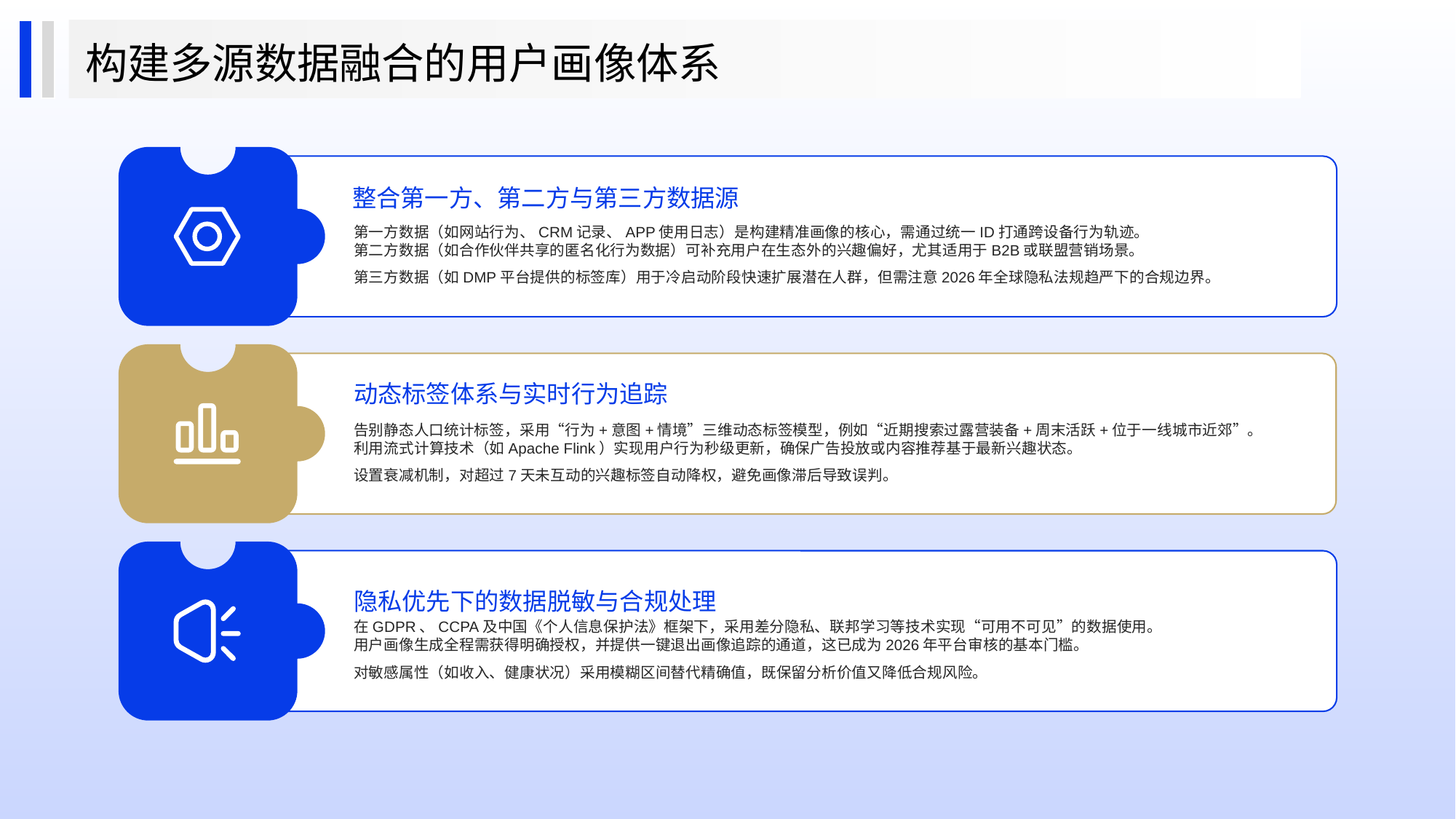

构建多源数据融合的用户画像体系

整合第一方、第二方与第三方数据源

第一方数据（如网站行为、CRM记录、APP使用日志）是构建精准画像的核心，需通过统一ID打通跨设备行为轨迹。
第二方数据（如合作伙伴共享的匿名化行为数据）可补充用户在生态外的兴趣偏好，尤其适用于B2B或联盟营销场景。
第三方数据（如DMP平台提供的标签库）用于冷启动阶段快速扩展潜在人群，但需注意2026年全球隐私法规趋严下的合规边界。

动态标签体系与实时行为追踪

告别静态人口统计标签，采用“行为+意图+情境”三维动态标签模型，例如“近期搜索过露营装备+周末活跃+位于一线城市近郊”。
利用流式计算技术（如Apache Flink）实现用户行为秒级更新，确保广告投放或内容推荐基于最新兴趣状态。
设置衰减机制，对超过7天未互动的兴趣标签自动降权，避免画像滞后导致误判。

隐私优先下的数据脱敏与合规处理

在GDPR、CCPA及中国《个人信息保护法》框架下，采用差分隐私、联邦学习等技术实现“可用不可见”的数据使用。
用户画像生成全程需获得明确授权，并提供一键退出画像追踪的通道，这已成为2026年平台审核的基本门槛。
对敏感属性（如收入、健康状况）采用模糊区间替代精确值，既保留分析价值又降低合规风险。